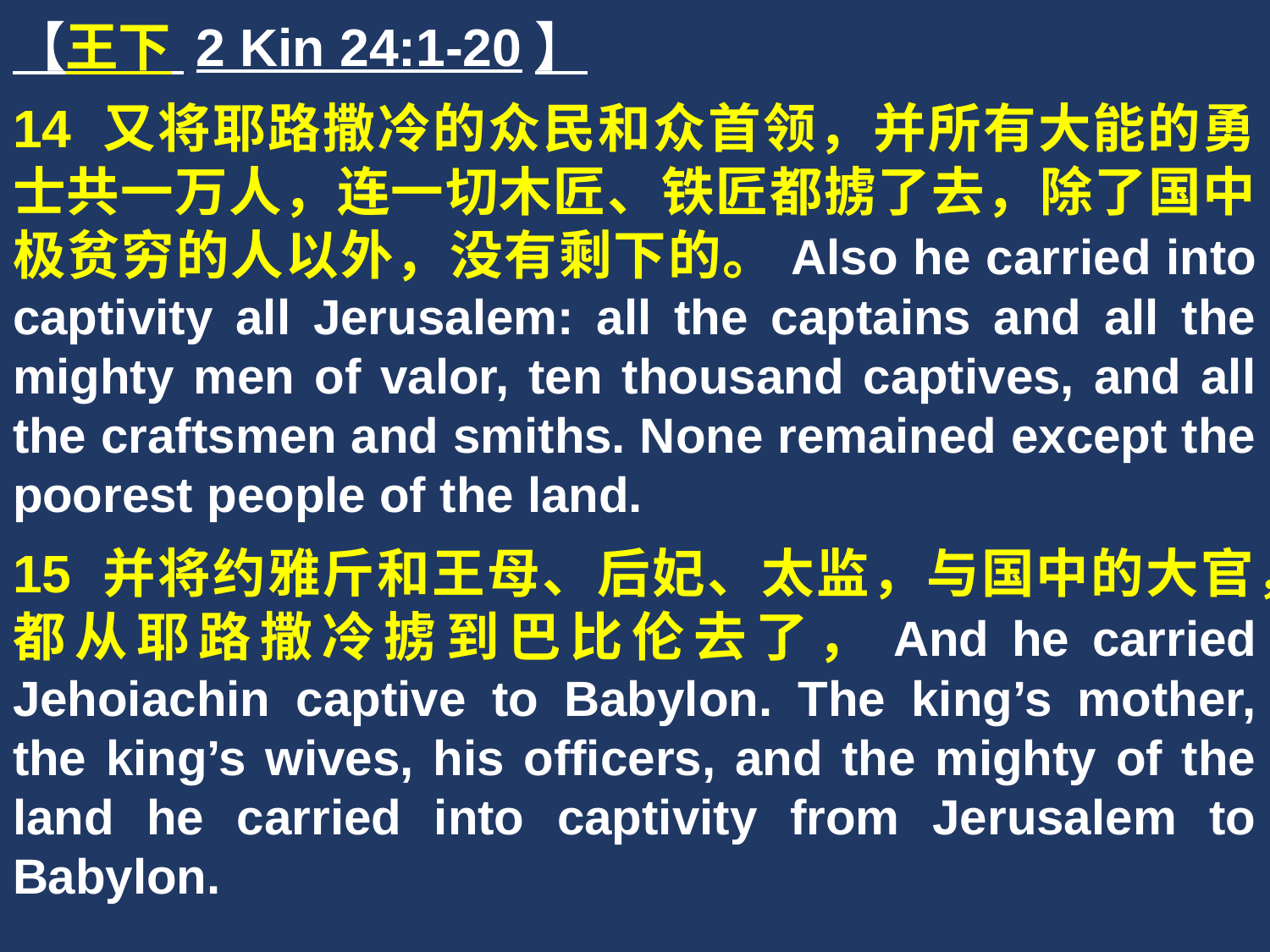

【王下 2 Kin 24:1-20】
14 又将耶路撒冷的众民和众首领，并所有大能的勇士共一万人，连一切木匠、铁匠都掳了去，除了国中极贫穷的人以外，没有剩下的。Also he carried into captivity all Jerusalem: all the captains and all the mighty men of valor, ten thousand captives, and all the craftsmen and smiths. None remained except the poorest people of the land.
15 并将约雅斤和王母、后妃、太监，与国中的大官，都从耶路撒冷掳到巴比伦去了，And he carried Jehoiachin captive to Babylon. The king’s mother, the king’s wives, his officers, and the mighty of the land he carried into captivity from Jerusalem to Babylon.